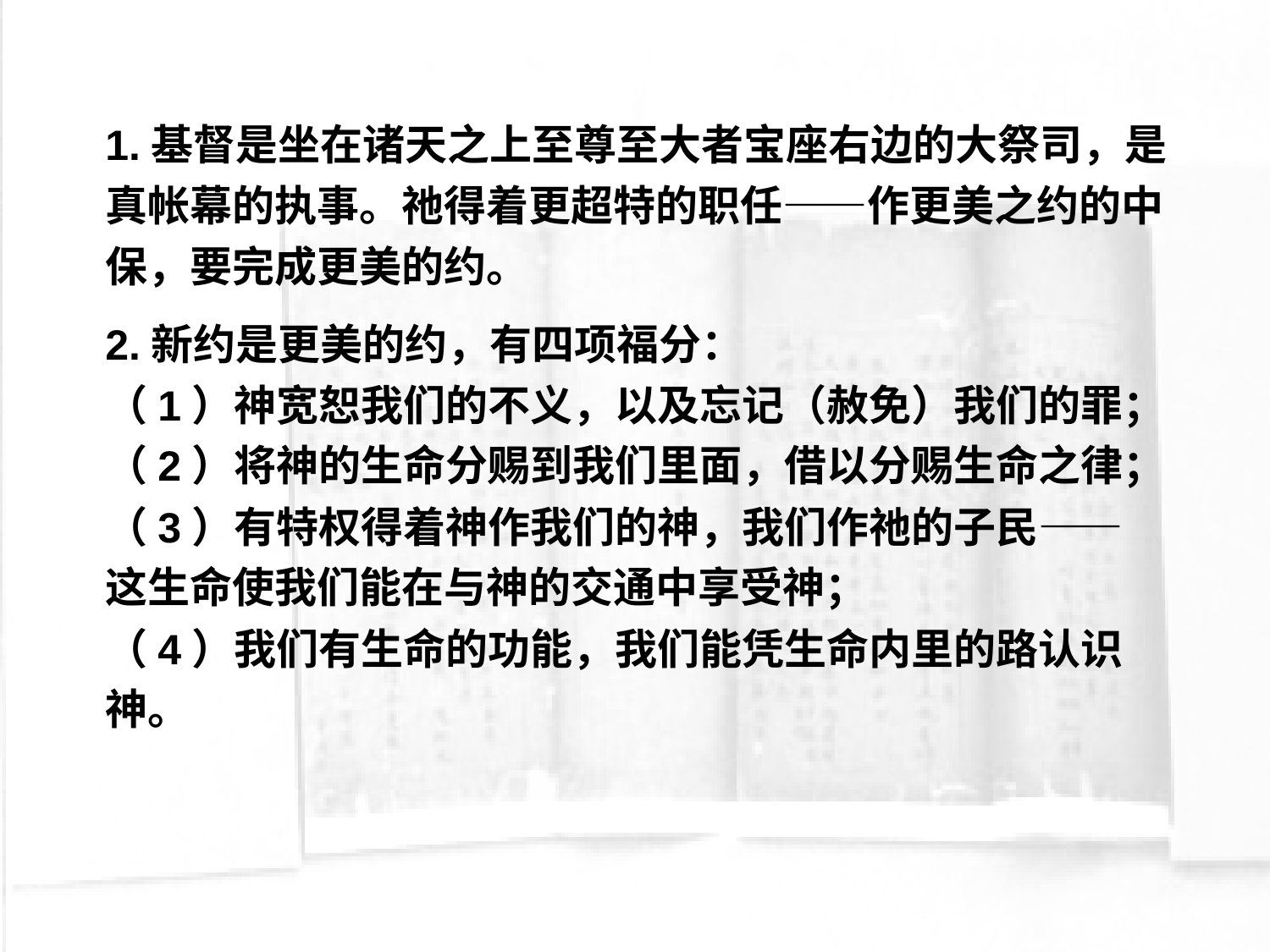

1.基督是坐在诸天之上至尊至大者宝座右边的大祭司，是真帐幕的执事。祂得着更超特的职任——作更美之约的中保，要完成更美的约。
2.新约是更美的约，有四项福分：
（1）神宽恕我们的不义，以及忘记（赦免）我们的罪；
（2）将神的生命分赐到我们里面，借以分赐生命之律；
（3）有特权得着神作我们的神，我们作祂的子民——这生命使我们能在与神的交通中享受神；
（4）我们有生命的功能，我们能凭生命内里的路认识神。